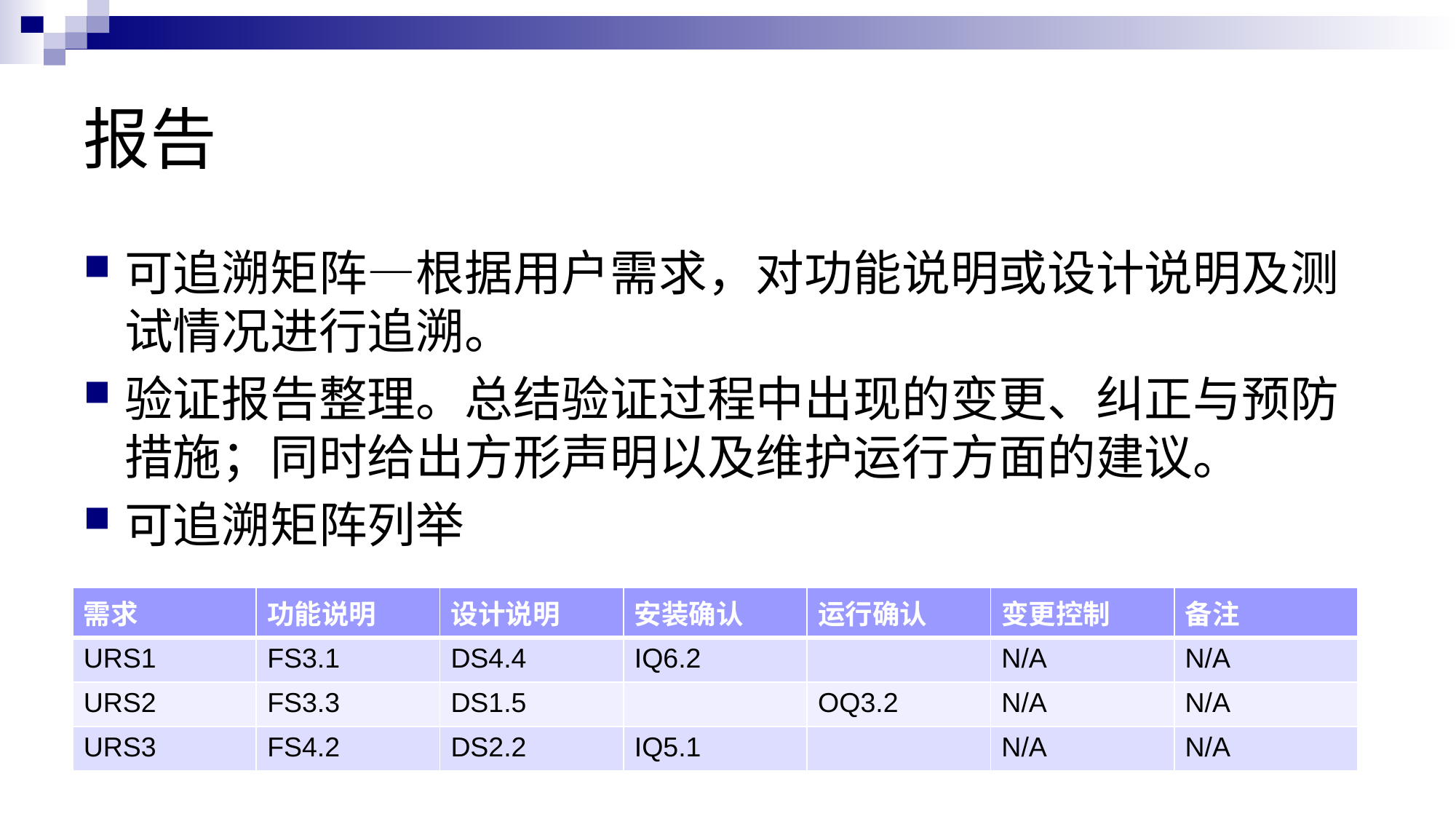

# 报告
可追溯矩阵—根据用户需求，对功能说明或设计说明及测试情况进行追溯。
验证报告整理。总结验证过程中出现的变更、纠正与预防措施；同时给出方形声明以及维护运行方面的建议。
可追溯矩阵列举
| 需求 | 功能说明 | 设计说明 | 安装确认 | 运行确认 | 变更控制 | 备注 |
| --- | --- | --- | --- | --- | --- | --- |
| URS1 | FS3.1 | DS4.4 | IQ6.2 |  | N/A | N/A |
| URS2 | FS3.3 | DS1.5 |  | OQ3.2 | N/A | N/A |
| URS3 | FS4.2 | DS2.2 | IQ5.1 |  | N/A | N/A |